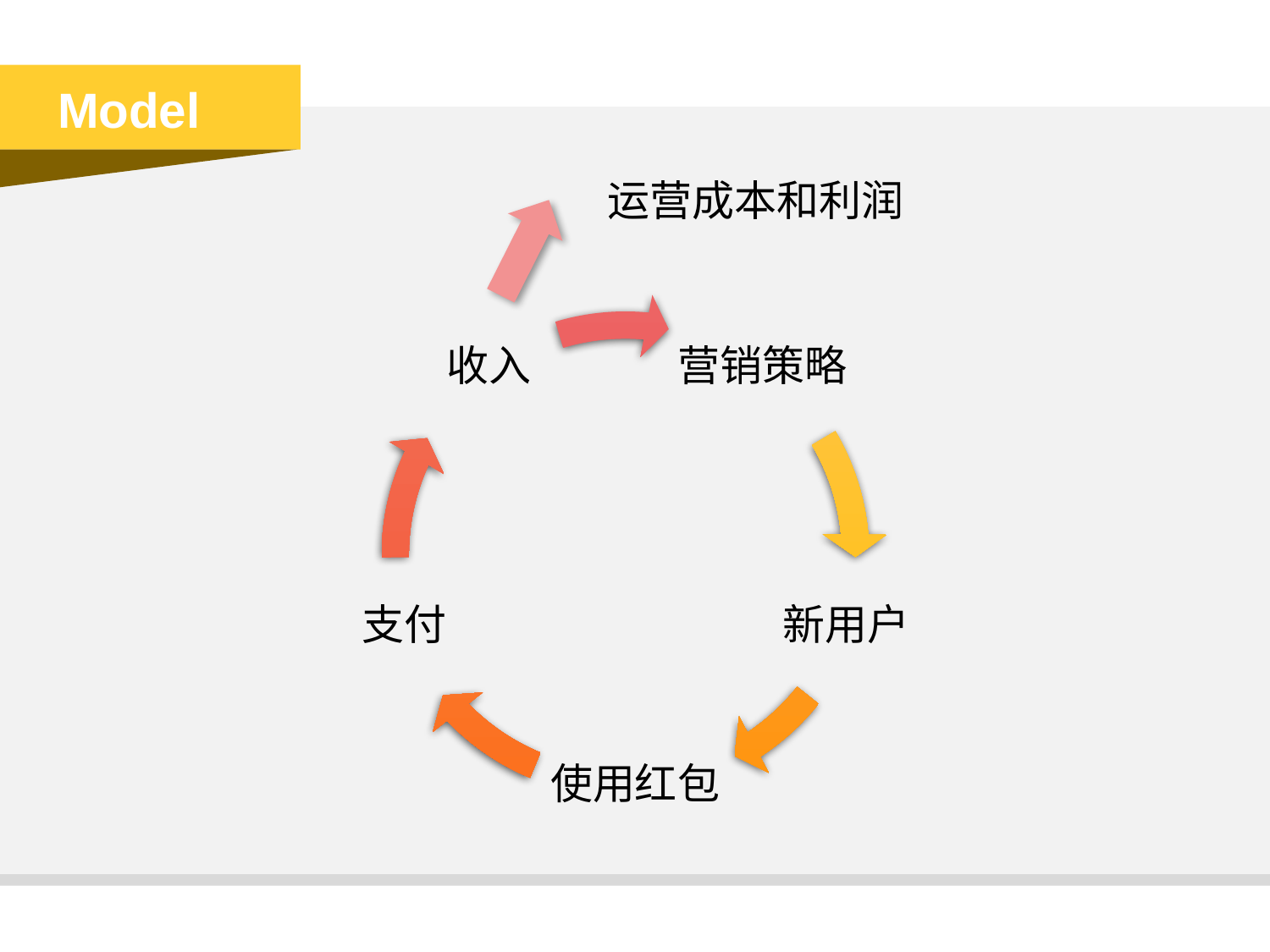

Model

运营成本和利润

营销策略
新用户
使用红包
支付
收入